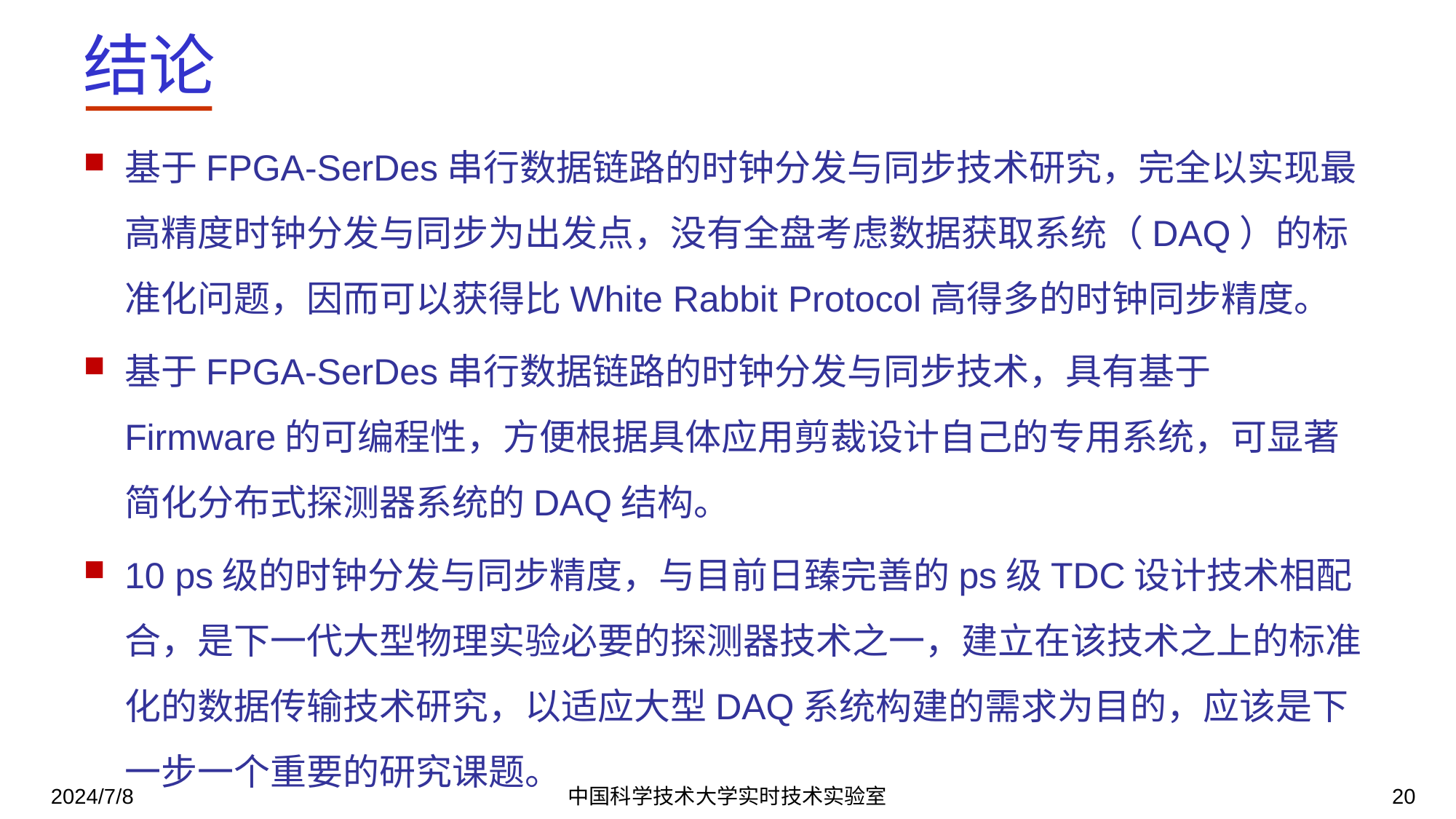

# 结论
基于FPGA-SerDes串行数据链路的时钟分发与同步技术研究，完全以实现最高精度时钟分发与同步为出发点，没有全盘考虑数据获取系统（DAQ）的标准化问题，因而可以获得比White Rabbit Protocol高得多的时钟同步精度。
基于FPGA-SerDes串行数据链路的时钟分发与同步技术，具有基于Firmware的可编程性，方便根据具体应用剪裁设计自己的专用系统，可显著简化分布式探测器系统的DAQ结构。
10 ps级的时钟分发与同步精度，与目前日臻完善的ps级TDC设计技术相配合，是下一代大型物理实验必要的探测器技术之一，建立在该技术之上的标准化的数据传输技术研究，以适应大型DAQ系统构建的需求为目的，应该是下一步一个重要的研究课题。
2024/7/8
中国科学技术大学实时技术实验室
20